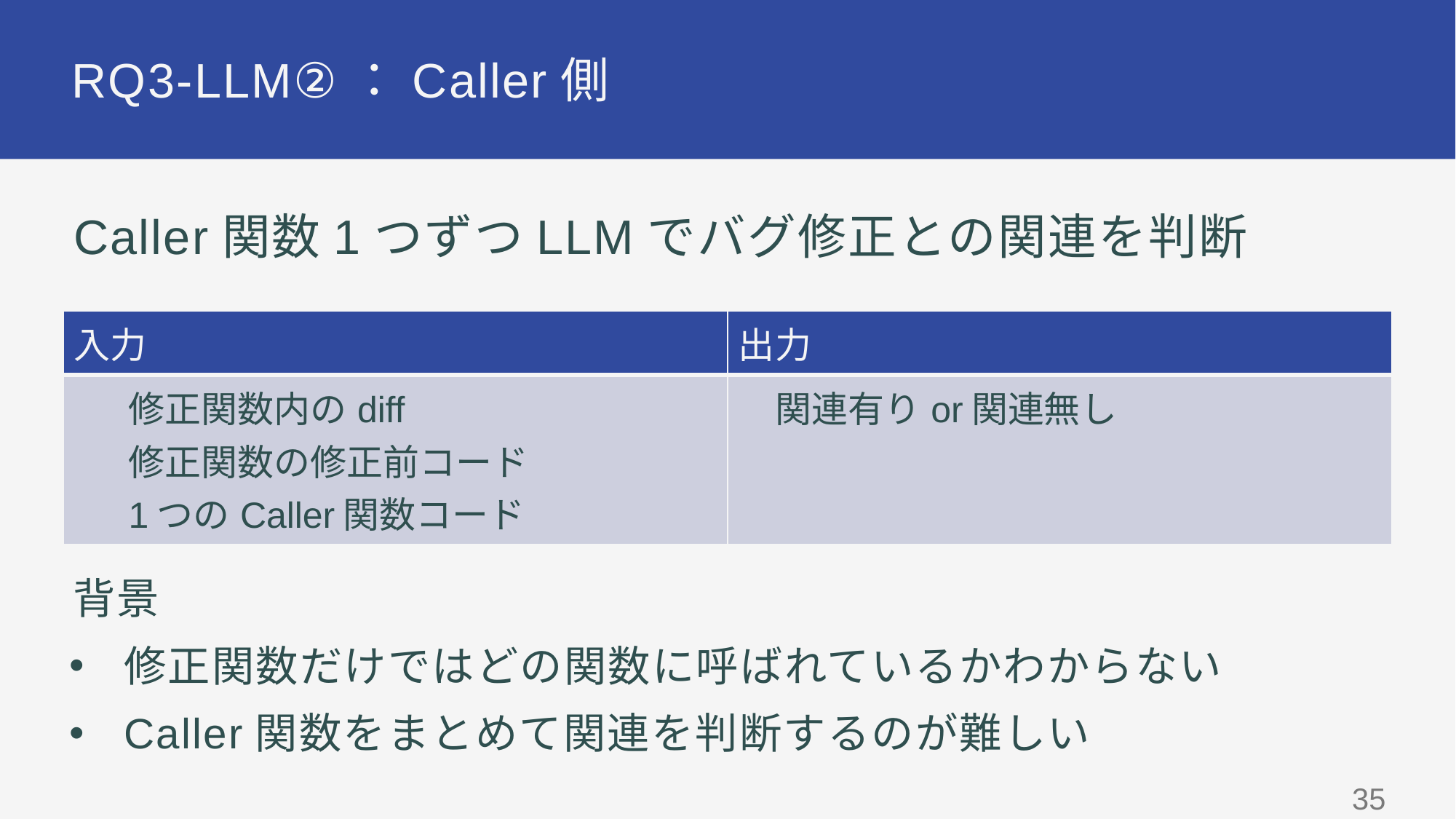

# RQ3-LLM②：Caller側
Caller関数1つずつLLMでバグ修正との関連を判断

背景
修正関数だけではどの関数に呼ばれているかわからない
Caller関数をまとめて関連を判断するのが難しい
| 入力 | 出力 |
| --- | --- |
| 修正関数内のdiff 修正関数の修正前コード 1つのCaller関数コード | 関連有りor関連無し |
35